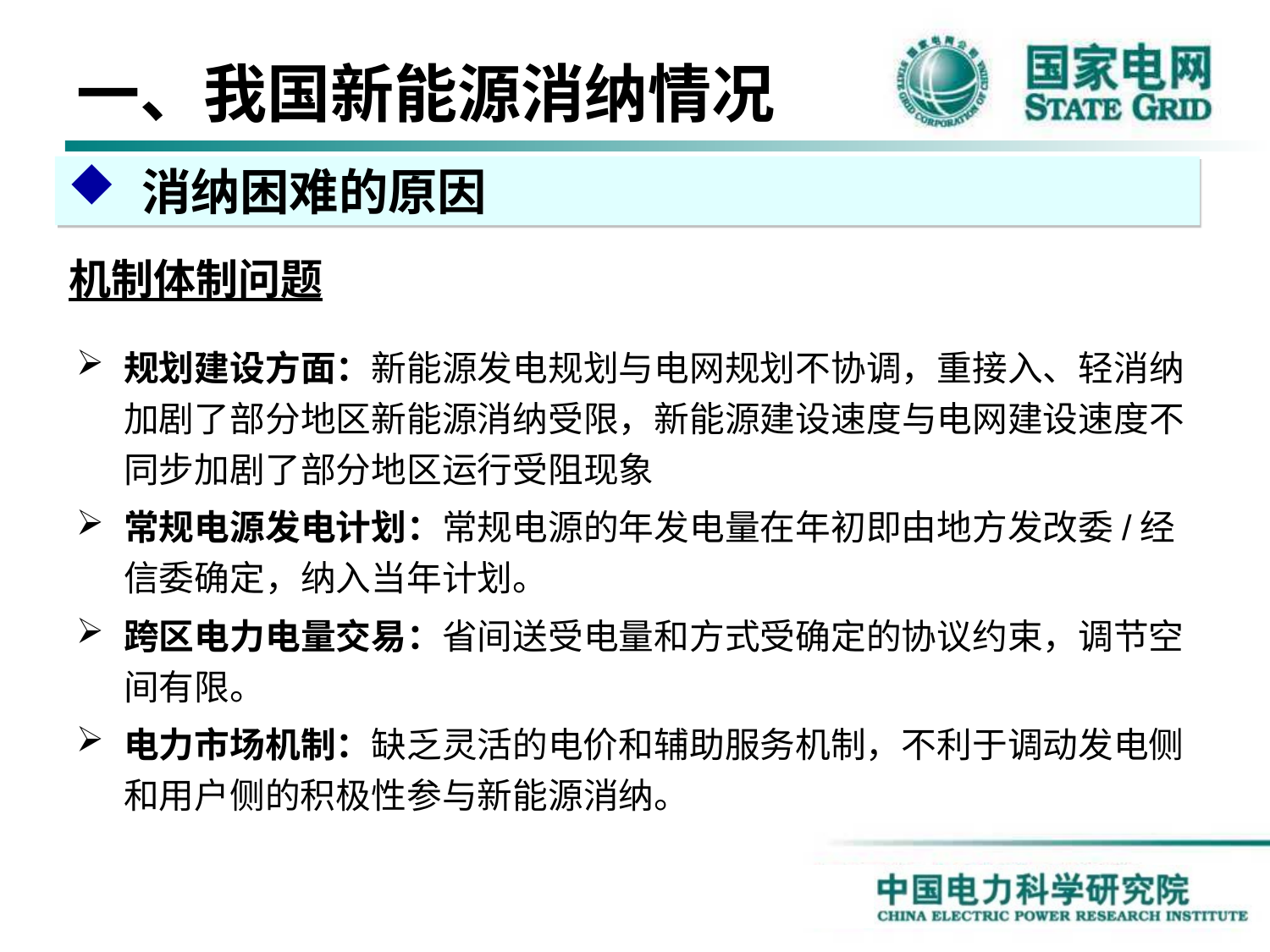

# 一、我国新能源消纳情况
消纳困难的原因
机制体制问题
规划建设方面：新能源发电规划与电网规划不协调，重接入、轻消纳加剧了部分地区新能源消纳受限，新能源建设速度与电网建设速度不同步加剧了部分地区运行受阻现象
常规电源发电计划：常规电源的年发电量在年初即由地方发改委/经信委确定，纳入当年计划。
跨区电力电量交易：省间送受电量和方式受确定的协议约束，调节空间有限。
电力市场机制：缺乏灵活的电价和辅助服务机制，不利于调动发电侧和用户侧的积极性参与新能源消纳。